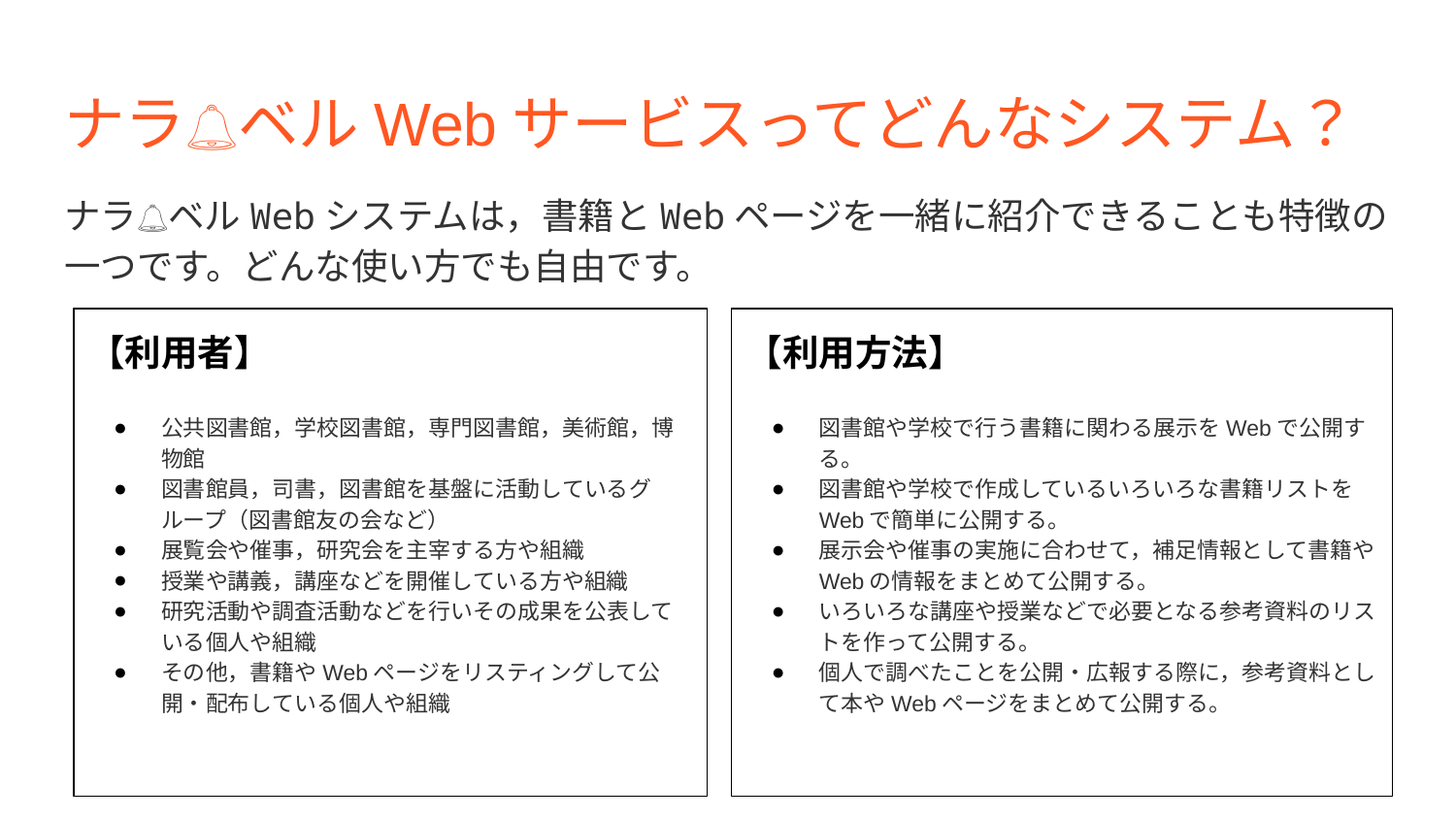

# ナラ🔔ベルWebサービスってどんなシステム？
ナラ🔔ベルWebシステムは，書籍とWebページを一緒に紹介できることも特徴の一つです。どんな使い方でも自由です。
【利用者】
公共図書館，学校図書館，専門図書館，美術館，博物館
図書館員，司書，図書館を基盤に活動しているグループ（図書館友の会など）
展覧会や催事，研究会を主宰する方や組織
授業や講義，講座などを開催している方や組織
研究活動や調査活動などを行いその成果を公表している個人や組織
その他，書籍やWebページをリスティングして公開・配布している個人や組織

【利用方法】
図書館や学校で行う書籍に関わる展示をWebで公開する。
図書館や学校で作成しているいろいろな書籍リストをWebで簡単に公開する。
展示会や催事の実施に合わせて，補足情報として書籍やWebの情報をまとめて公開する。
いろいろな講座や授業などで必要となる参考資料のリストを作って公開する。
個人で調べたことを公開・広報する際に，参考資料として本やWebページをまとめて公開する。